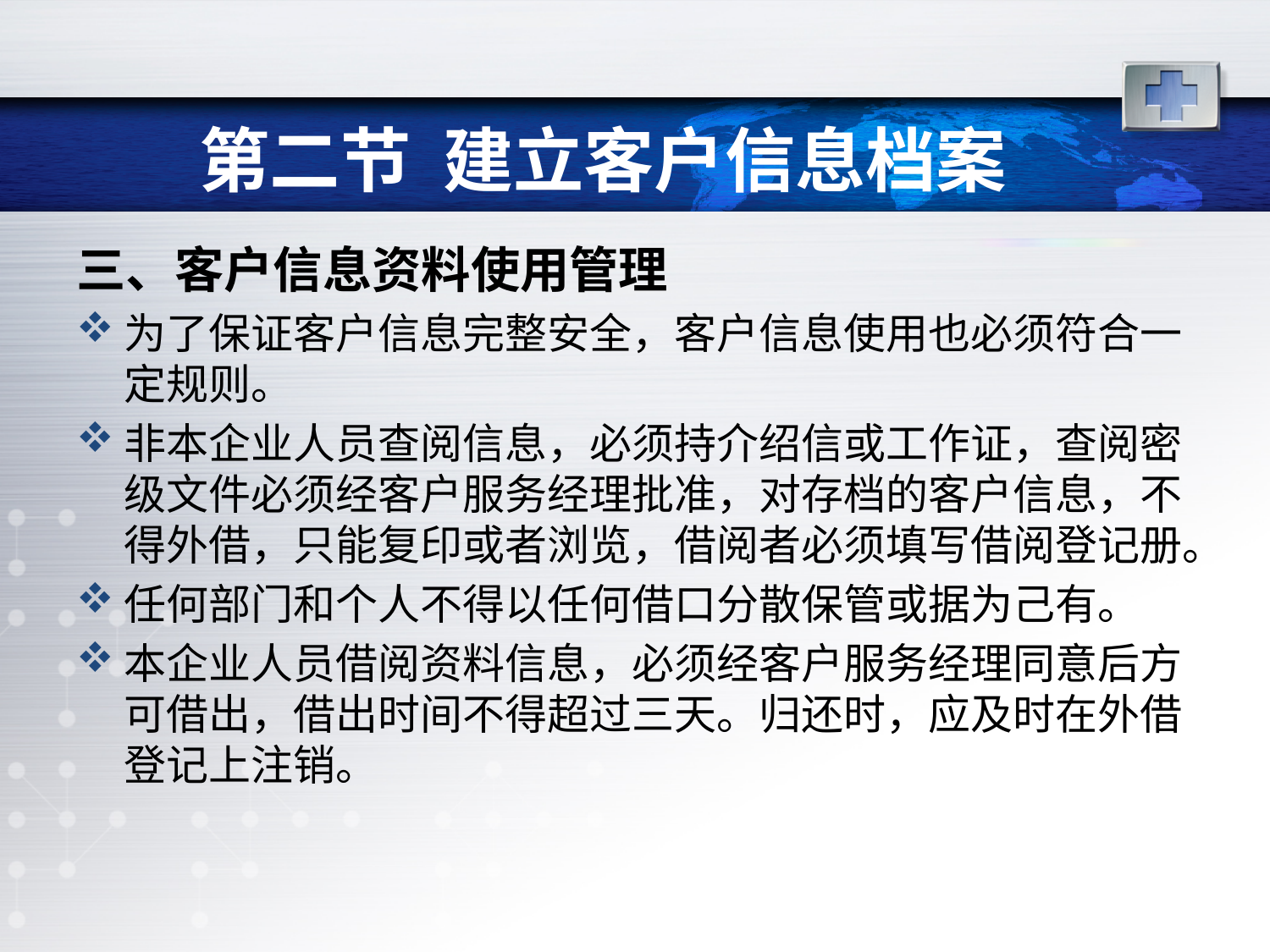

# 第二节  建立客户信息档案
三、客户信息资料使用管理
为了保证客户信息完整安全，客户信息使用也必须符合一定规则。
非本企业人员查阅信息，必须持介绍信或工作证，查阅密级文件必须经客户服务经理批准，对存档的客户信息，不得外借，只能复印或者浏览，借阅者必须填写借阅登记册。
任何部门和个人不得以任何借口分散保管或据为己有。
本企业人员借阅资料信息，必须经客户服务经理同意后方可借出，借出时间不得超过三天。归还时，应及时在外借登记上注销。